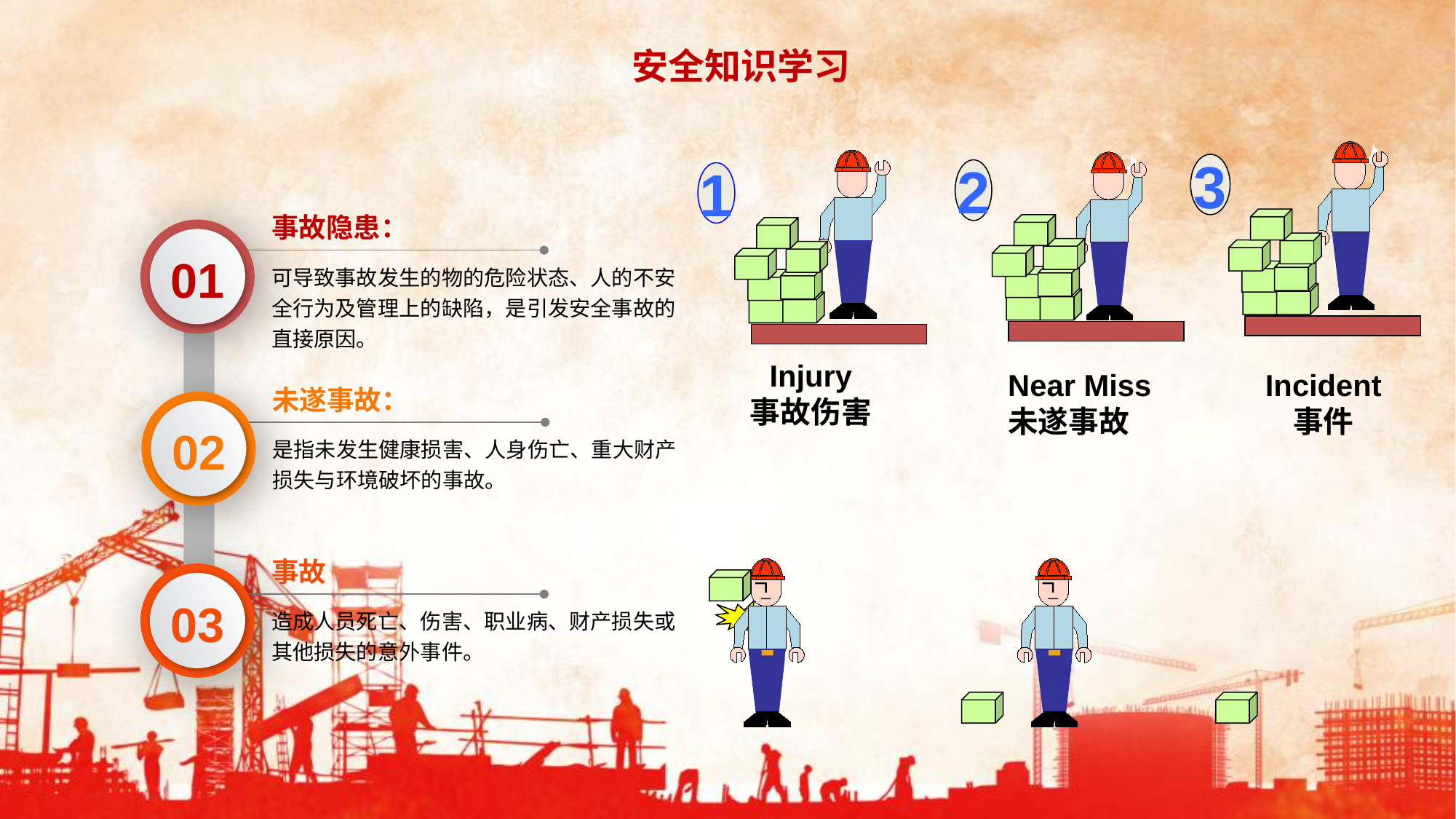

安全知识学习

3
2
1

Injury
事故伤害
Near Miss
未遂事故
Incident
事件

事故隐患：

01

可导致事故发生的物的危险状态、人的不安全行为及管理上的缺陷，是引发安全事故的直接原因。
未遂事故：

02
是指未发生健康损害、人身伤亡、重大财产损失与环境破坏的事故。
事故

03
造成人员死亡、伤害、职业病、财产损失或其他损失的意外事件。